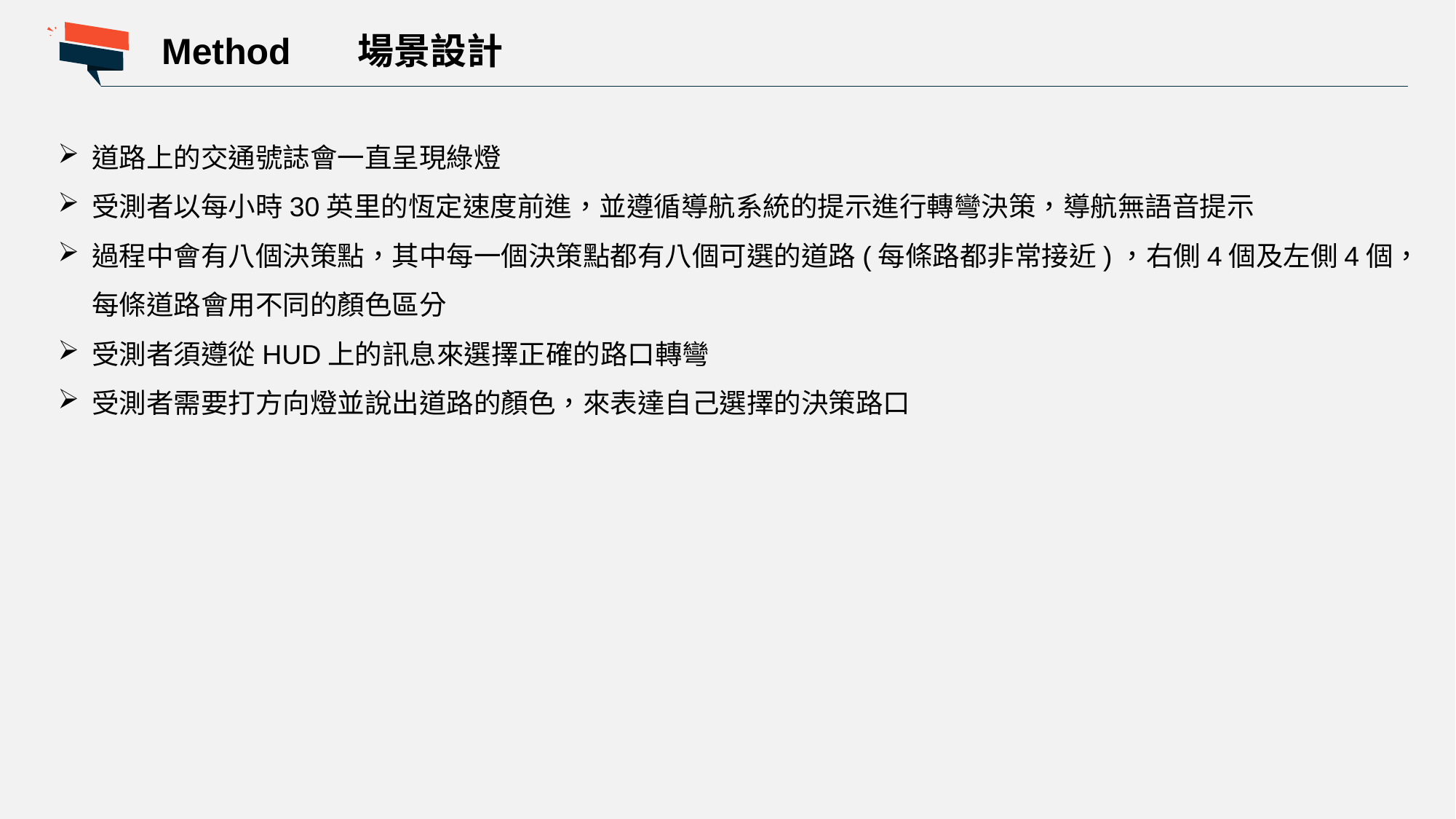

場景設計
Method

道路上的交通號誌會一直呈現綠燈
受測者以每小時30英里的恆定速度前進，並遵循導航系統的提示進行轉彎決策，導航無語音提示
過程中會有八個決策點，其中每一個決策點都有八個可選的道路(每條路都非常接近)，右側4個及左側4個，每條道路會用不同的顏色區分
受測者須遵從HUD上的訊息來選擇正確的路口轉彎
受測者需要打方向燈並說出道路的顏色，來表達自己選擇的決策路口